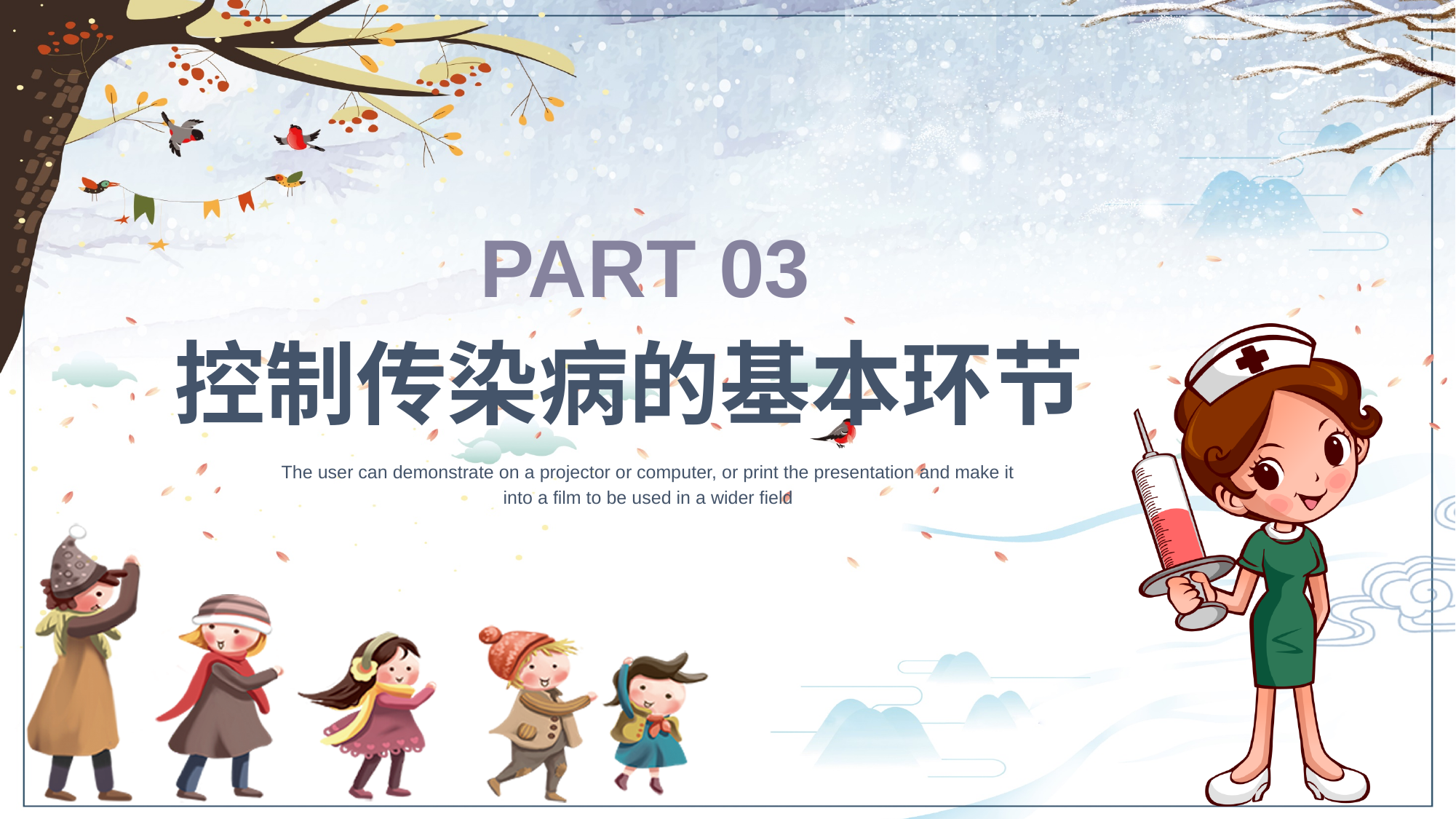

PART 03
控制传染病的基本环节
The user can demonstrate on a projector or computer, or print the presentation and make it into a film to be used in a wider field